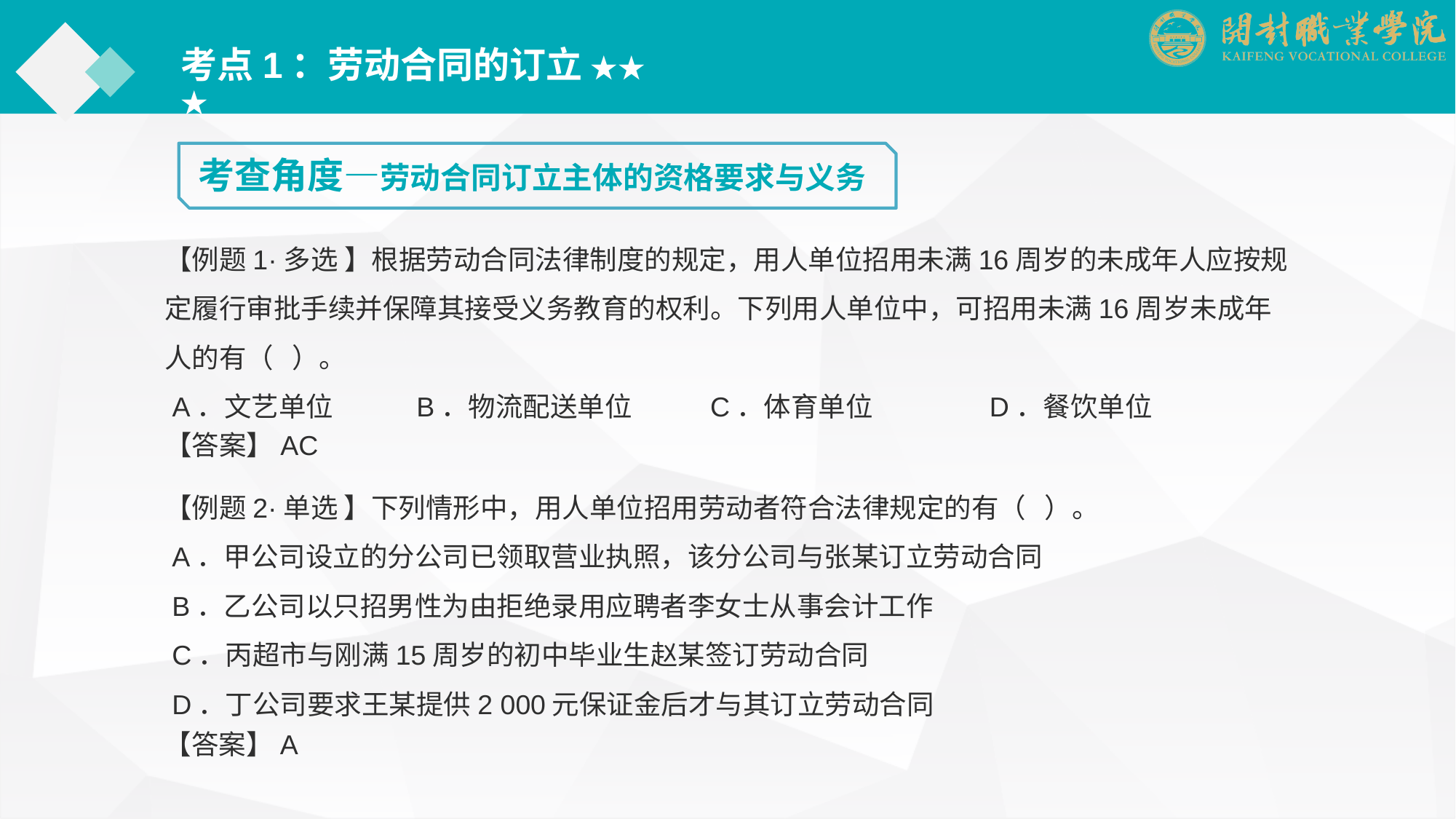

考点1：劳动合同的订立 ★★★

考查角度—劳动合同订立主体的资格要求与义务
【例题1·多选 】根据劳动合同法律制度的规定，用人单位招用未满16周岁的未成年人应按规定履行审批手续并保障其接受义务教育的权利。下列用人单位中，可招用未满16周岁未成年人的有（   ）。
 A．文艺单位	　B．物流配送单位	C．体育单位	　　D．餐饮单位
【答案】AC
【例题2·单选 】下列情形中，用人单位招用劳动者符合法律规定的有（   ）。
 A．甲公司设立的分公司已领取营业执照，该分公司与张某订立劳动合同
 B．乙公司以只招男性为由拒绝录用应聘者李女士从事会计工作
 C．丙超市与刚满15周岁的初中毕业生赵某签订劳动合同
 D．丁公司要求王某提供2 000元保证金后才与其订立劳动合同
【答案】A